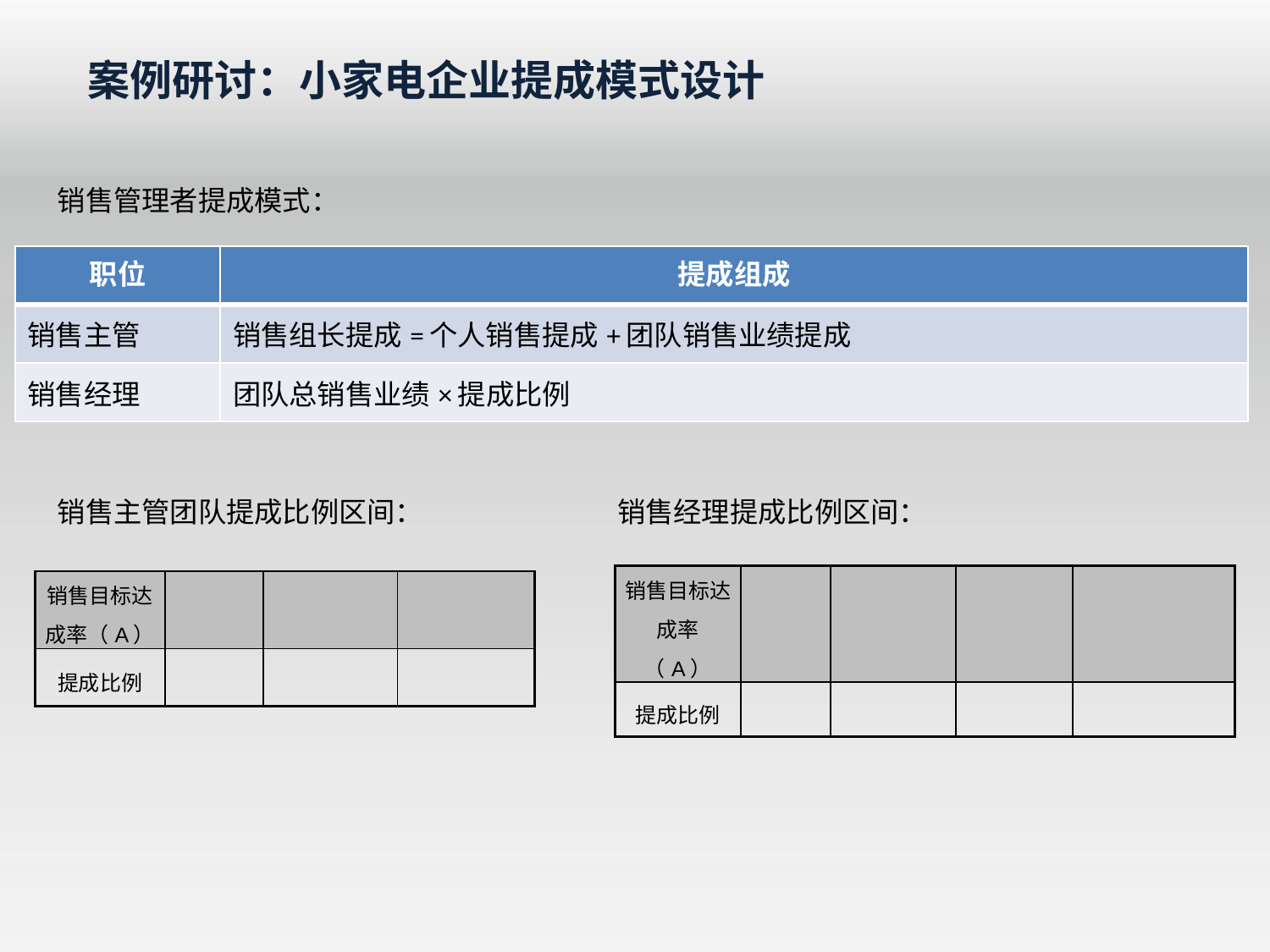

案例研讨：小家电企业提成模式设计
销售管理者提成模式：
| 职位 | 提成组成 |
| --- | --- |
| 销售主管 | 销售组长提成=个人销售提成+团队销售业绩提成 |
| 销售经理 | 团队总销售业绩×提成比例 |
销售主管团队提成比例区间：
销售经理提成比例区间：
| 销售目标达成率（A） |  |  |  |  |
| --- | --- | --- | --- | --- |
| 提成比例 |  |  |  |  |
| 销售目标达成率（A） |  |  |  |
| --- | --- | --- | --- |
| 提成比例 |  |  |  |